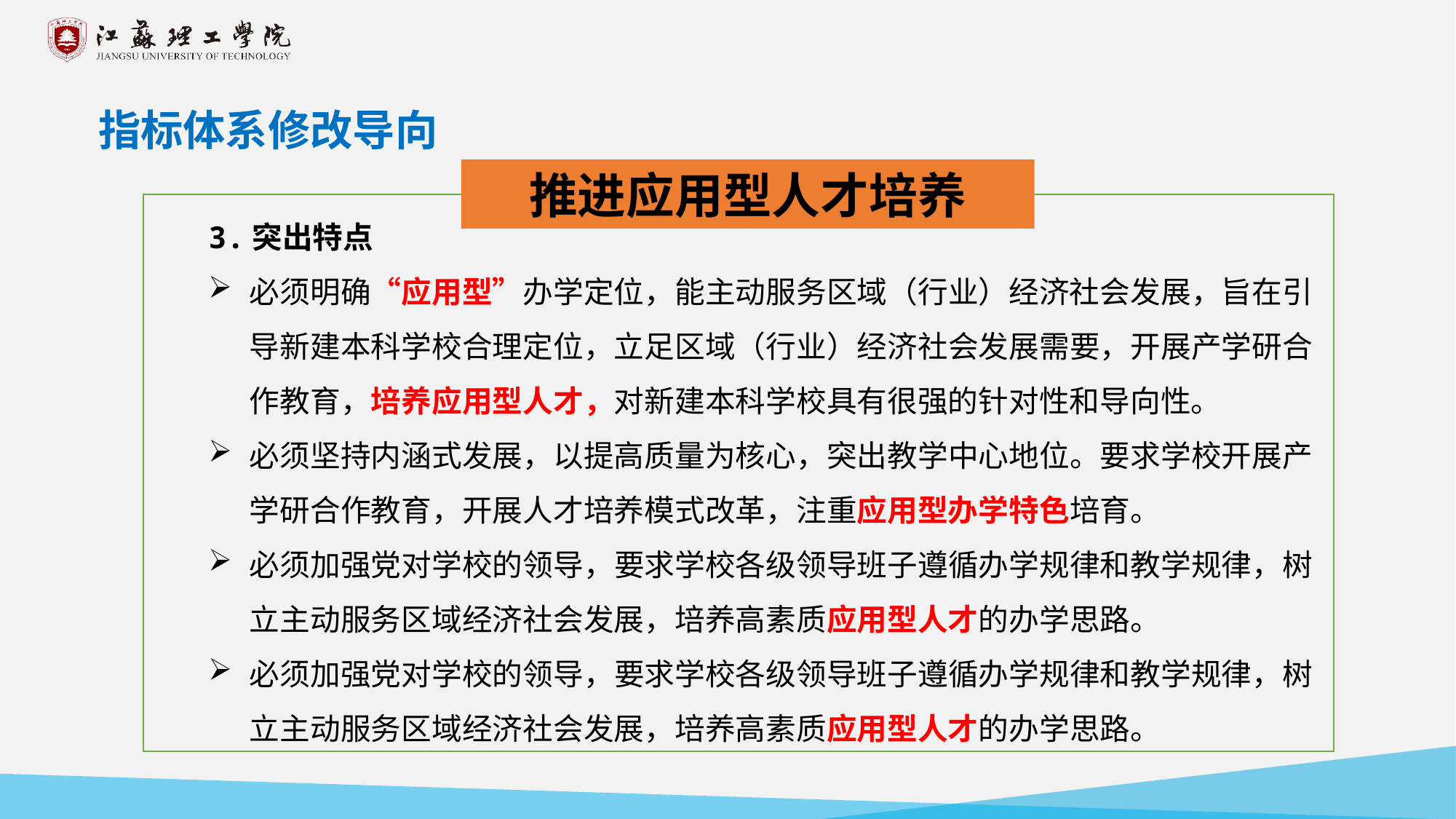

指标体系修改导向
推进应用型人才培养
3.突出特点
必须明确“应用型”办学定位，能主动服务区域（行业）经济社会发展，旨在引导新建本科学校合理定位，立足区域（行业）经济社会发展需要，开展产学研合作教育，培养应用型人才，对新建本科学校具有很强的针对性和导向性。
必须坚持内涵式发展，以提高质量为核心，突出教学中心地位。要求学校开展产学研合作教育，开展人才培养模式改革，注重应用型办学特色培育。
必须加强党对学校的领导，要求学校各级领导班子遵循办学规律和教学规律，树立主动服务区域经济社会发展，培养高素质应用型人才的办学思路。
必须加强党对学校的领导，要求学校各级领导班子遵循办学规律和教学规律，树立主动服务区域经济社会发展，培养高素质应用型人才的办学思路。